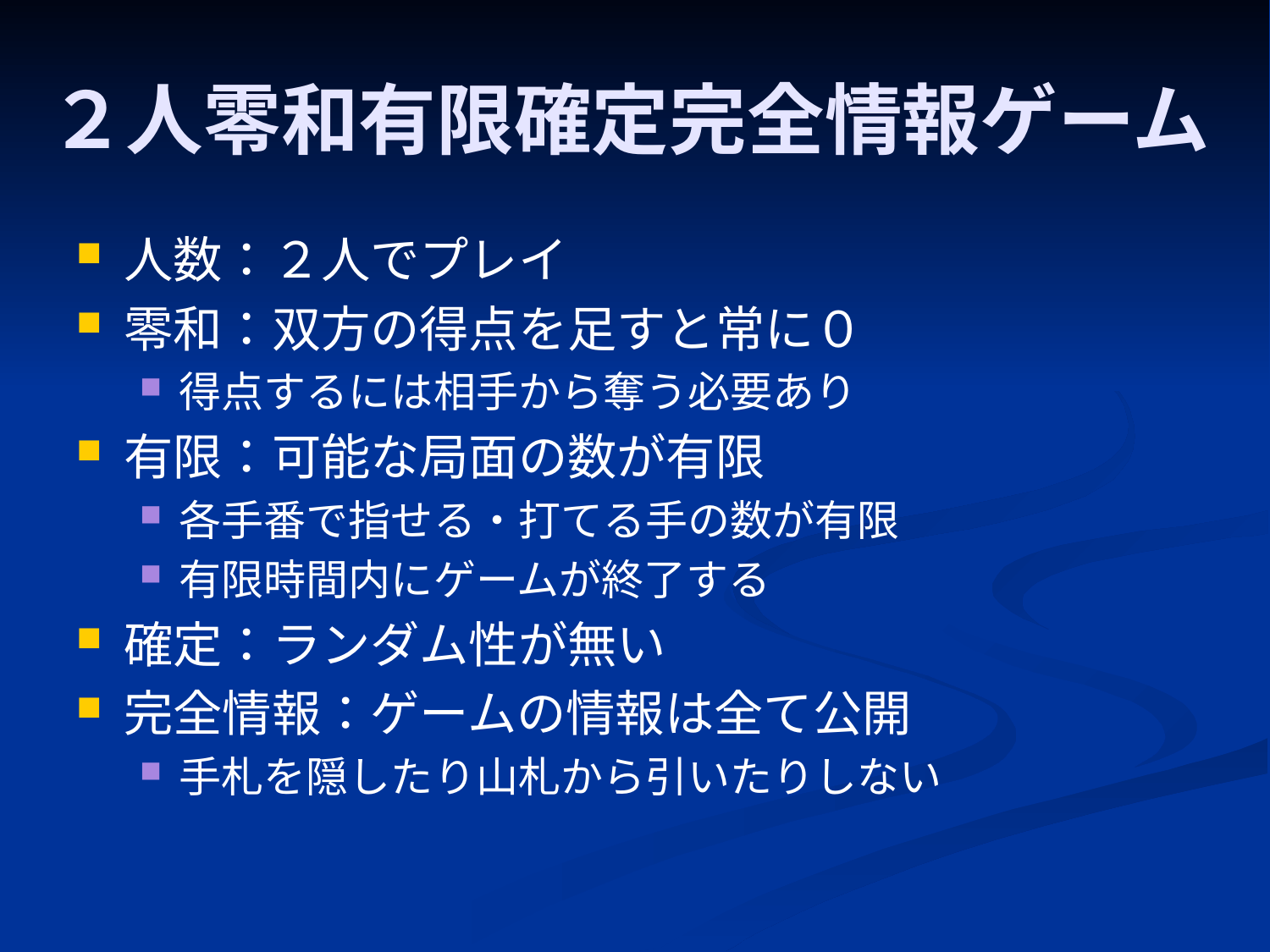

# ２人零和有限確定完全情報ゲーム
人数：２人でプレイ
零和：双方の得点を足すと常に０
得点するには相手から奪う必要あり
有限：可能な局面の数が有限
各手番で指せる・打てる手の数が有限
有限時間内にゲームが終了する
確定：ランダム性が無い
完全情報：ゲームの情報は全て公開
手札を隠したり山札から引いたりしない